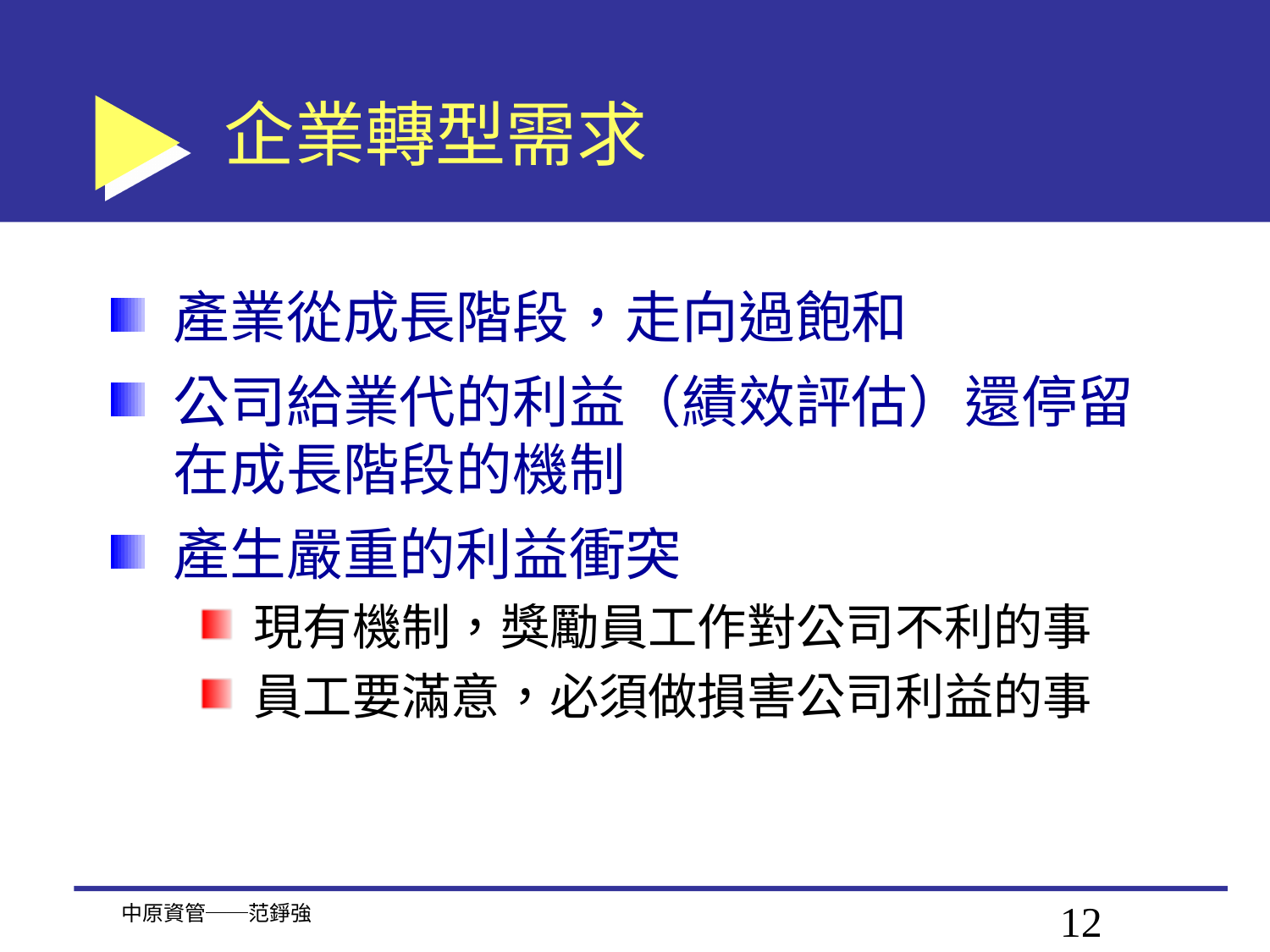

# 企業轉型需求
產業從成長階段，走向過飽和
公司給業代的利益（績效評估）還停留在成長階段的機制
產生嚴重的利益衝突
現有機制，獎勵員工作對公司不利的事
員工要滿意，必須做損害公司利益的事